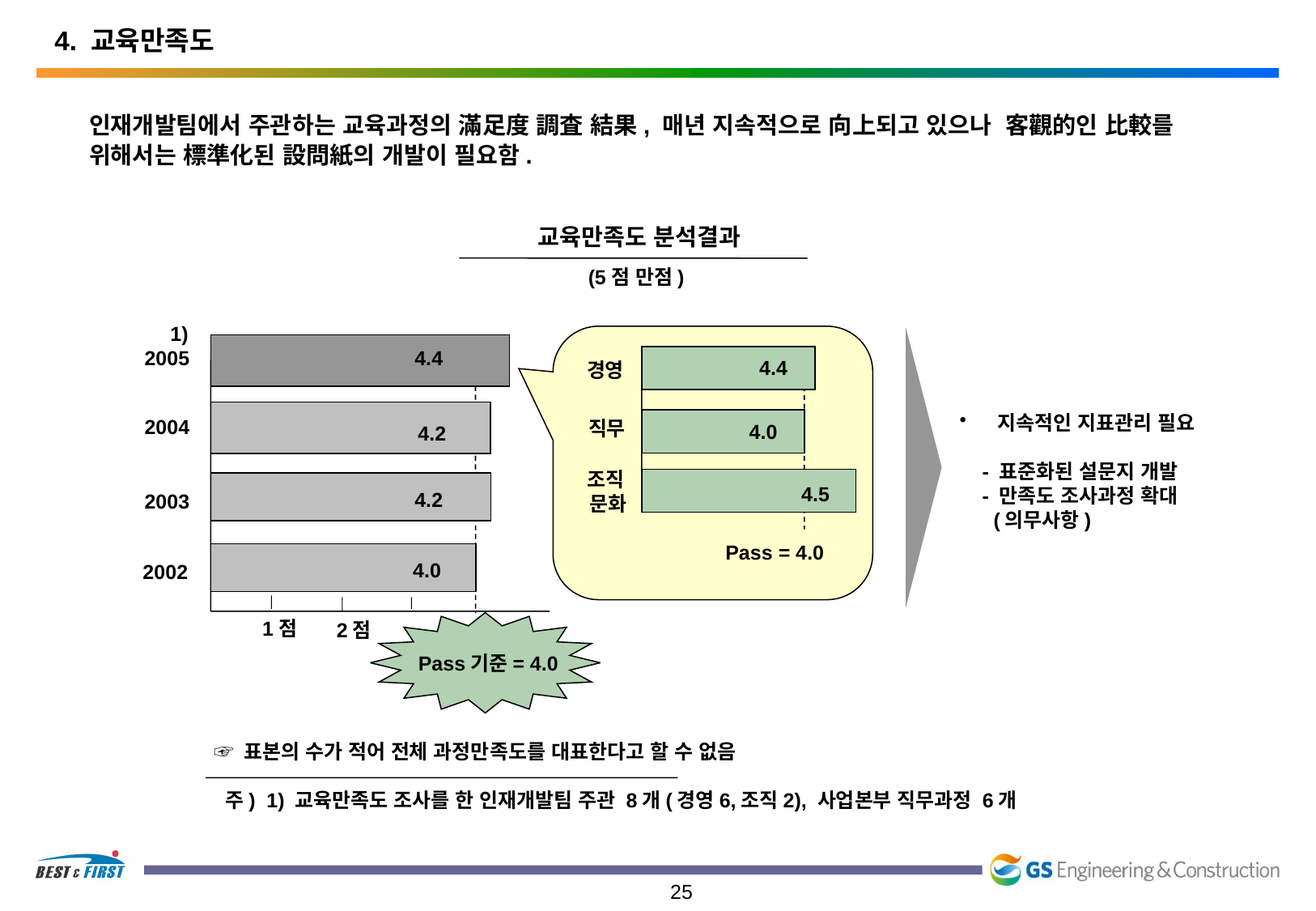

4. 교육만족도
인재개발팀에서 주관하는 교육과정의 滿足度 調査 結果, 매년 지속적으로 向上되고 있으나  客觀的인 比較를 위해서는 標準化된 設問紙의 개발이 필요함.
교육만족도 분석결과

  (5점 만점)
1)

  2005
  4.4

  4.4
  경영

 지속적인 지표관리 필요

    - 표준화된 설문지 개발
    - 만족도 조사과정 확대
      (의무사항)
  2004
  직무

  4.0
  4.2

  조직
  문화

  4.5
  4.2
  2003
  Pass = 4.0

  4.0
  2002

  1점
  2점

  Pass기준= 4.0
☞ 표본의 수가 적어 전체 과정만족도를 대표한다고 할 수 없음

  주)  1) 교육만족도 조사를 한 인재개발팀 주관 8개(경영6,조직2), 사업본부 직무과정 6개
25